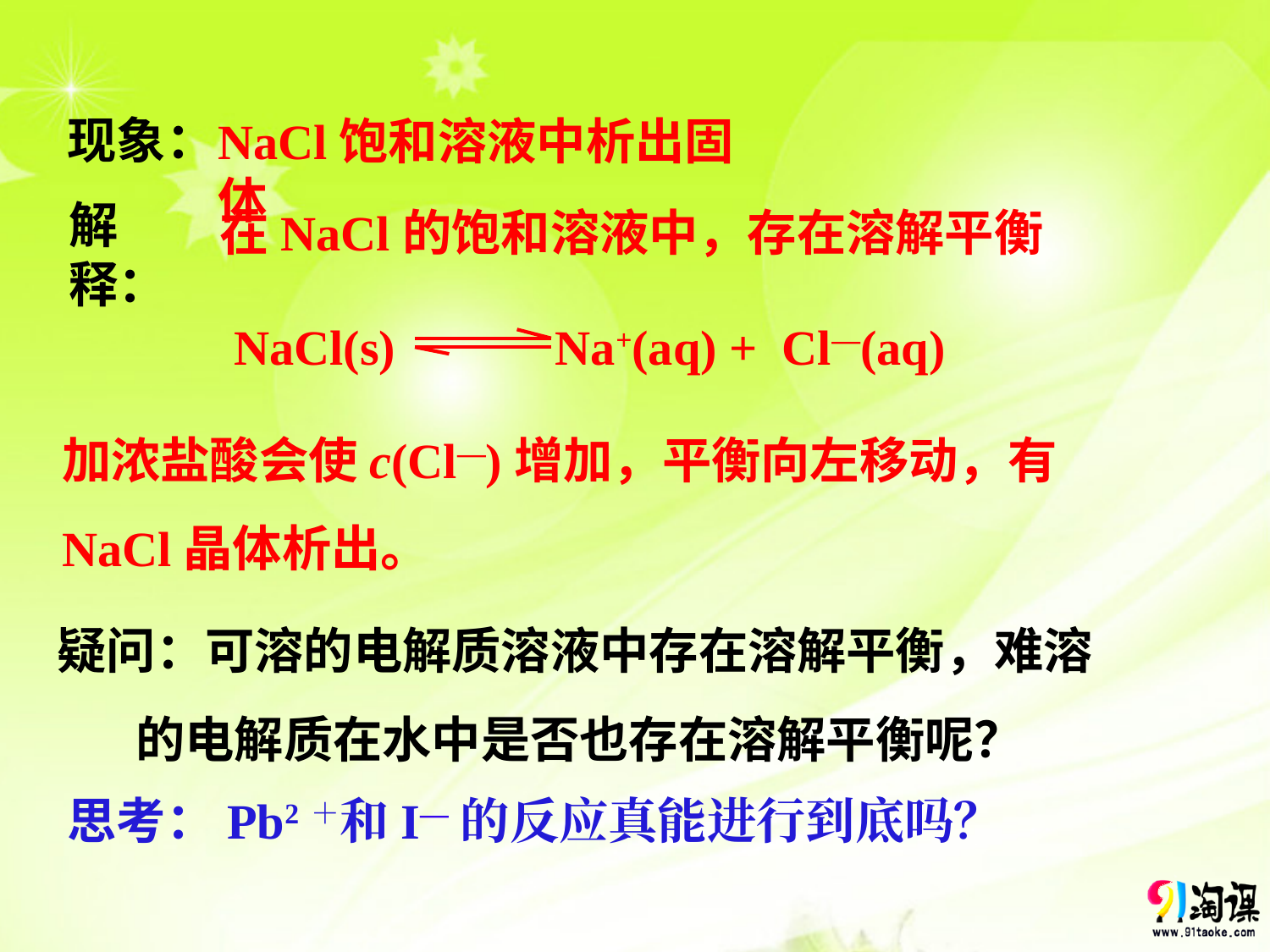

现象：
NaCl饱和溶液中析出固体
             在NaCl的饱和溶液中，存在溶解平衡
              NaCl(s)             Na+(aq) +  Cl—(aq)
加浓盐酸会使c(Cl—)增加，平衡向左移动，有 NaCl晶体析出。
解释：
疑问：可溶的电解质溶液中存在溶解平衡，难溶          的电解质在水中是否也存在溶解平衡呢？
思考：Pb2＋和I—的反应真能进行到底吗？